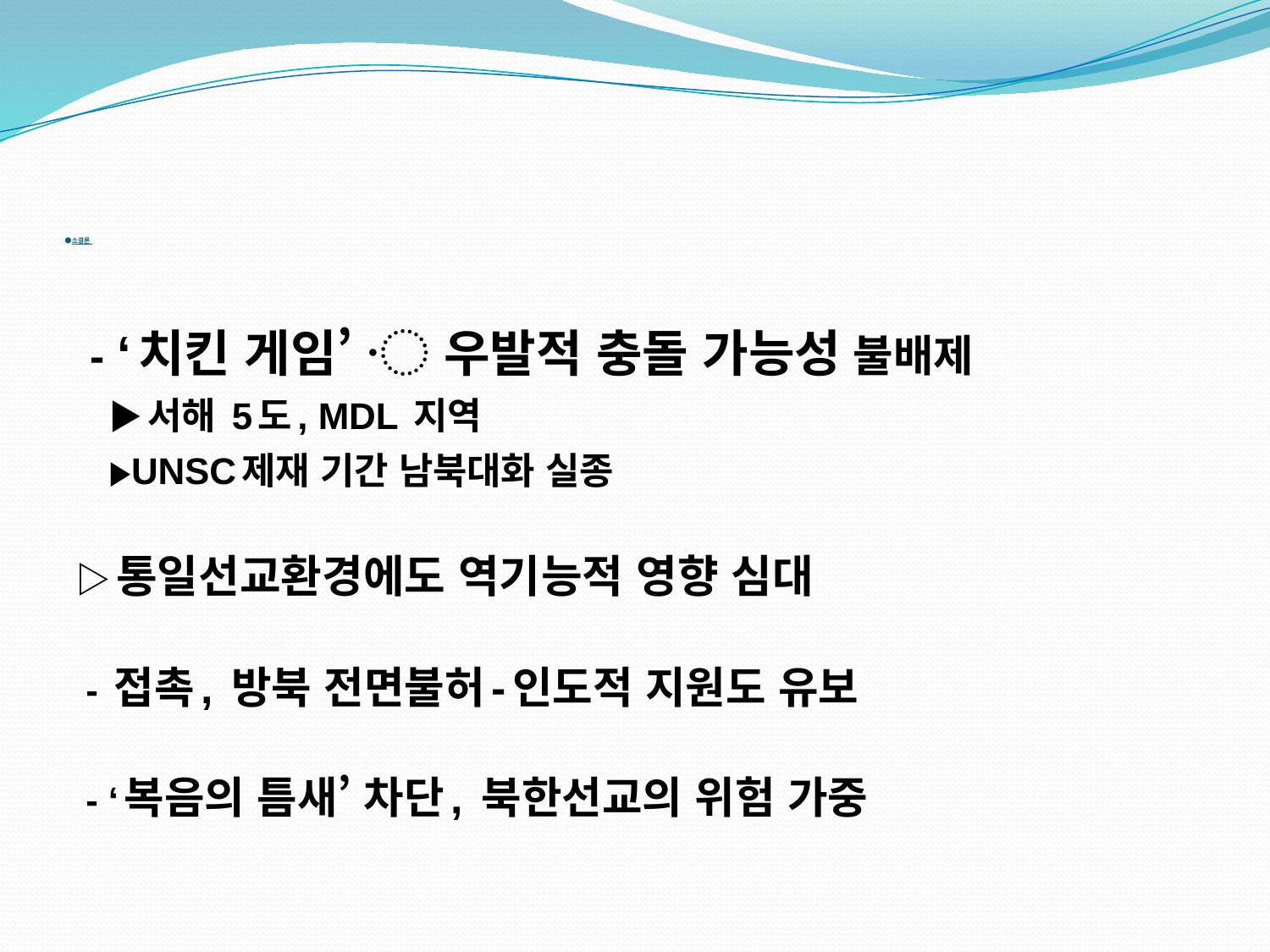

# ●소결론

  - ‘치킨 게임’ 〮 우발적 충돌 가능성 불배제
   ▶서해 5도, MDL 지역
   ▶UNSC제재 기간 남북대화 실종

▷통일선교환경에도 역기능적 영향 심대

 - 접촉, 방북 전면불허-인도적 지원도 유보

 - ‘복음의 틈새’ 차단, 북한선교의 위험 가중